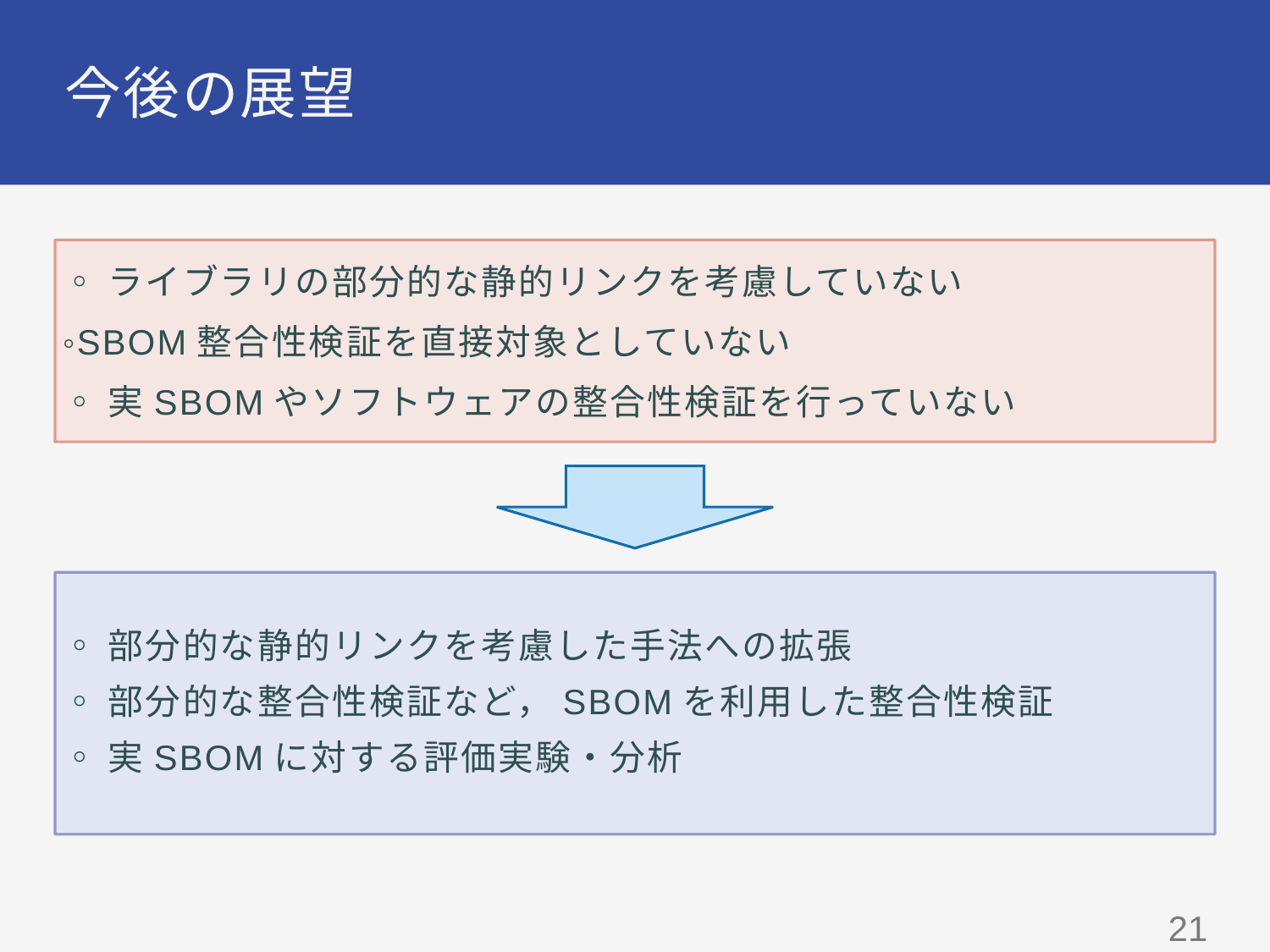

# 今後の展望
◦ライブラリの部分的な静的リンクを考慮していない
◦SBOM整合性検証を直接対象としていない
◦実SBOMやソフトウェアの整合性検証を行っていない

◦部分的な静的リンクを考慮した手法への拡張
◦部分的な整合性検証など，SBOMを利用した整合性検証
◦実SBOMに対する評価実験・分析
21